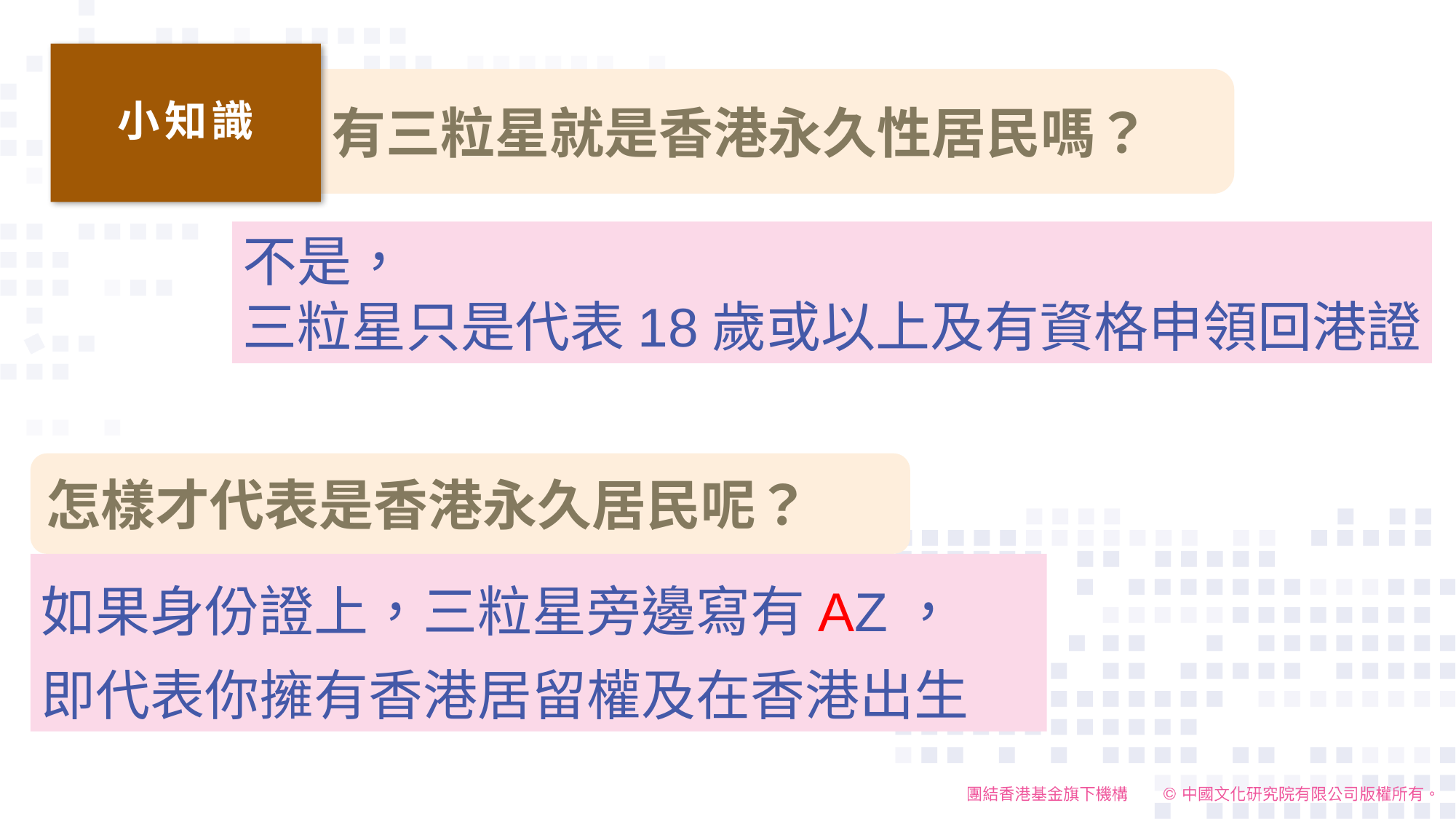

# 小知識
有三粒星就是香港永久性居民嗎？
不是，
三粒星只是代表18歲或以上及有資格申領回港證
怎樣才代表是香港永久居民呢？
如果身份證上，三粒星旁邊寫有AZ，
即代表你擁有香港居留權及在香港出生